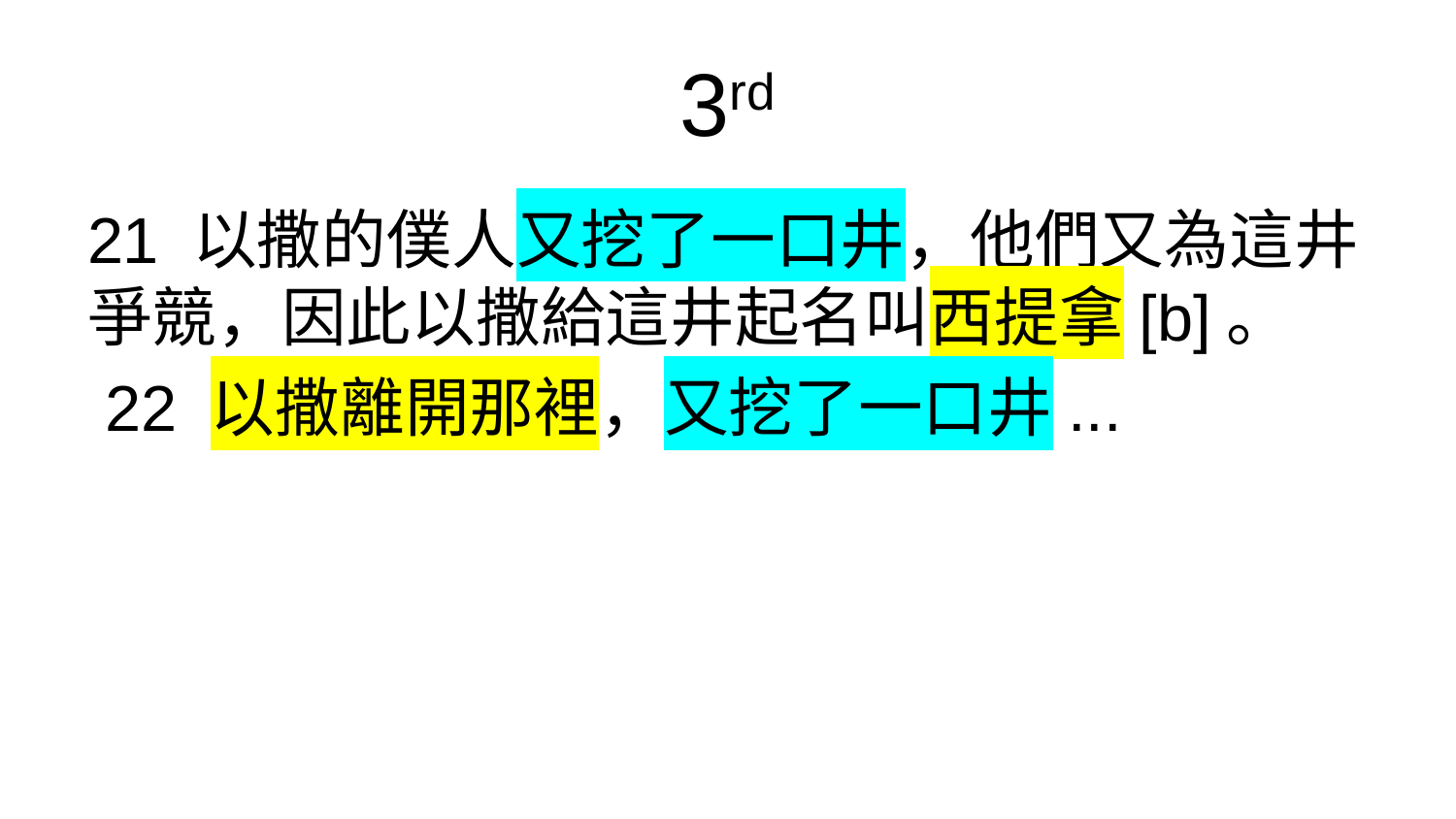

# 3rd
21 以撒的僕人又挖了一口井，他們又為這井爭競，因此以撒給這井起名叫西提拿[b]。
 22 以撒離開那裡，又挖了一口井...